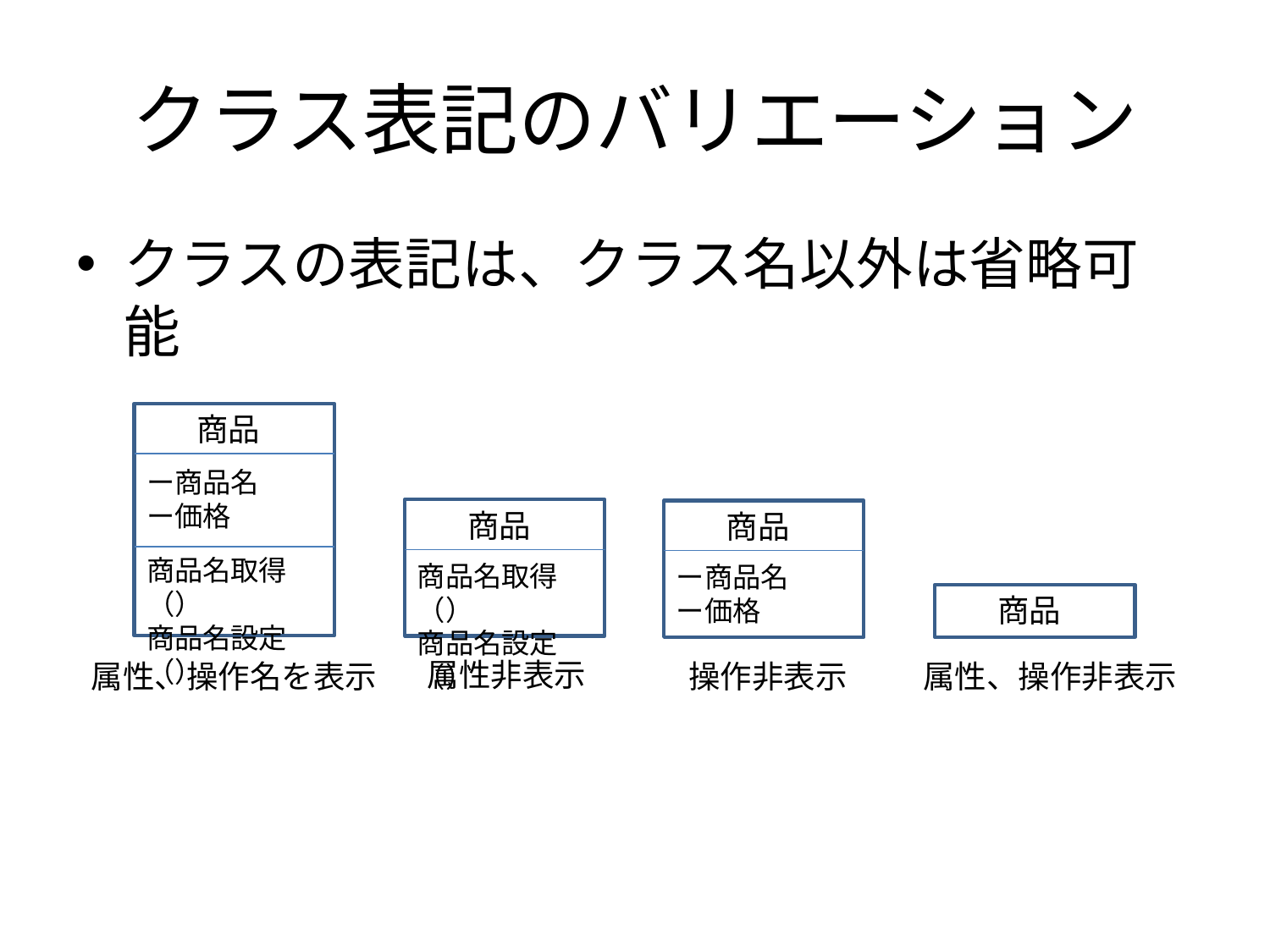

# クラス表記のバリエーション
クラスの表記は、クラス名以外は省略可能

商品
ー商品名
ー価格

商品

商品
商品名取得（）
商品名設定（）
商品名取得（）
商品名設定（）
ー商品名
ー価格

商品
属性非表示
属性、操作名を表示
操作非表示
属性、操作非表示